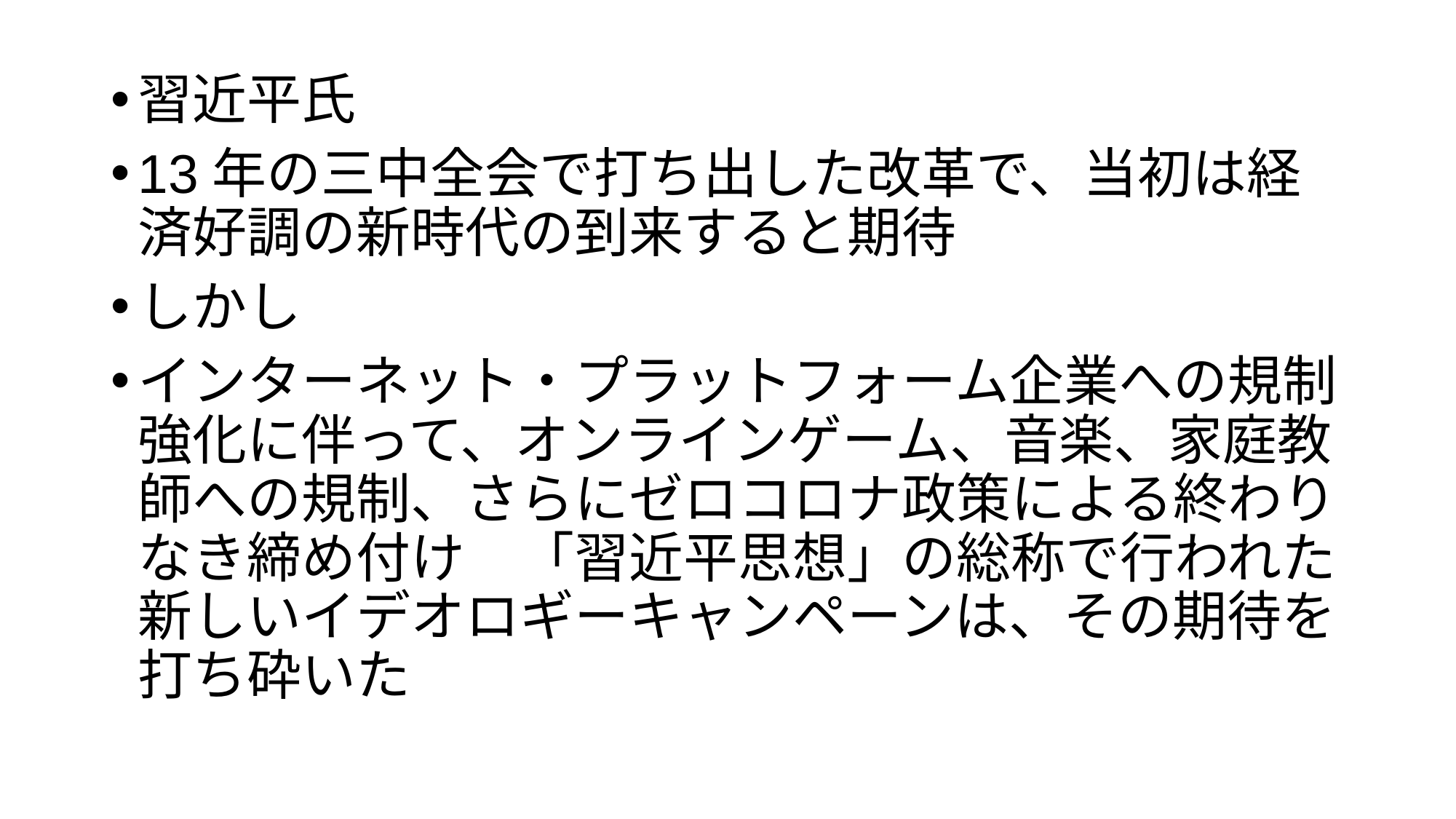

習近平氏
13年の三中全会で打ち出した改革で、当初は経済好調の新時代の到来すると期待
しかし
インターネット・プラットフォーム企業への規制強化に伴って、オンラインゲーム、音楽、家庭教師への規制、さらにゼロコロナ政策による終わりなき締め付け　「習近平思想」の総称で行われた新しいイデオロギーキャンペーンは、その期待を打ち砕いた